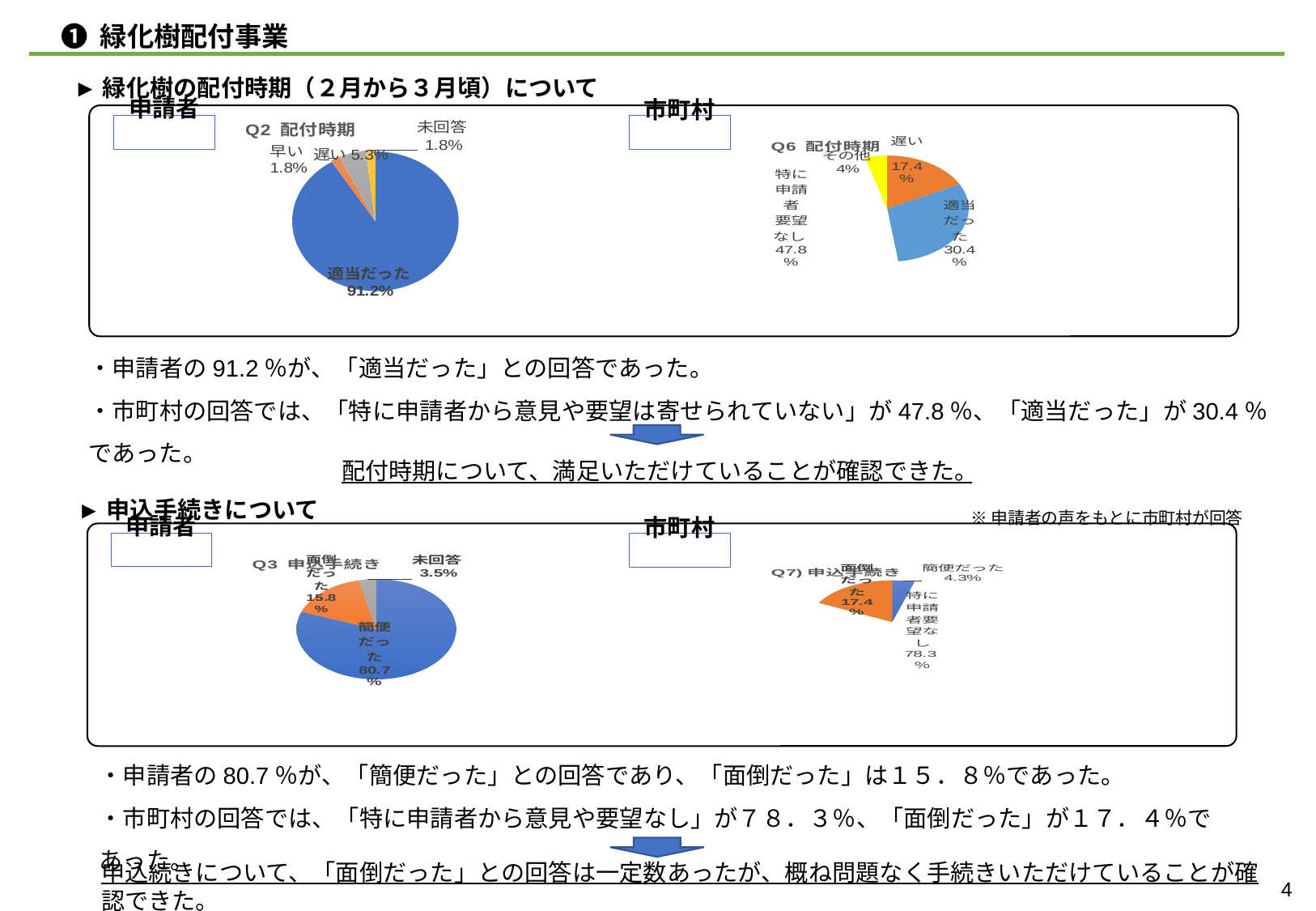

❶ 緑化樹配付事業
►緑化樹の配付時期（２月から３月頃）について

### Chart: Q6 配付時期

| Category |  |
|---|---|
| 遅い | 4.0 |
| 早い | 0.0 |
| 適当だった | 7.0 |
| 特に要望なし | 11.0 |
| その他 | 1.0 |

### Chart: Q2 配付時期

| Category |  |
|---|---|
| 適当だった | 0.9122807017543859 |
| 早い | 0.017543859649122806 |
| 遅い | 0.05263157894736842 |
| 未回答 | 0.017543859649122806 |
申請者
市町村
・申請者の91.2％が、「適当だった」との回答であった。
・市町村の回答では、「特に申請者から意見や要望は寄せられていない」が47.8％、「適当だった」が30.4％であった。

配付時期について、満足いただけていることが確認できた。

※申請者の声をもとに市町村が回答
►申込手続きについて

### Chart: Q3 申込手続き

| Category |  |
|---|---|
| 簡便だった | 0.8070175438596491 |
| 面倒だった | 0.15789473684210525 |
| 未回答 | 0.03508771929824561 |

### Chart: Q7)申込手続き

| Category |  |
|---|---|
| 簡便だった | 1.0 |
| 特に要望なし | 18.0 |
| 面倒だった | 4.0 |
申請者
市町村
・申請者の80.7％が、「簡便だった」との回答であり、「面倒だった」は１５．８％であった。
・市町村の回答では、「特に申請者から意見や要望なし」が７８．３％、「面倒だった」が１７．４％であった。

申込続きについて、「面倒だった」との回答は一定数あったが、概ね問題なく手続きいただけていることが確認できた。

4